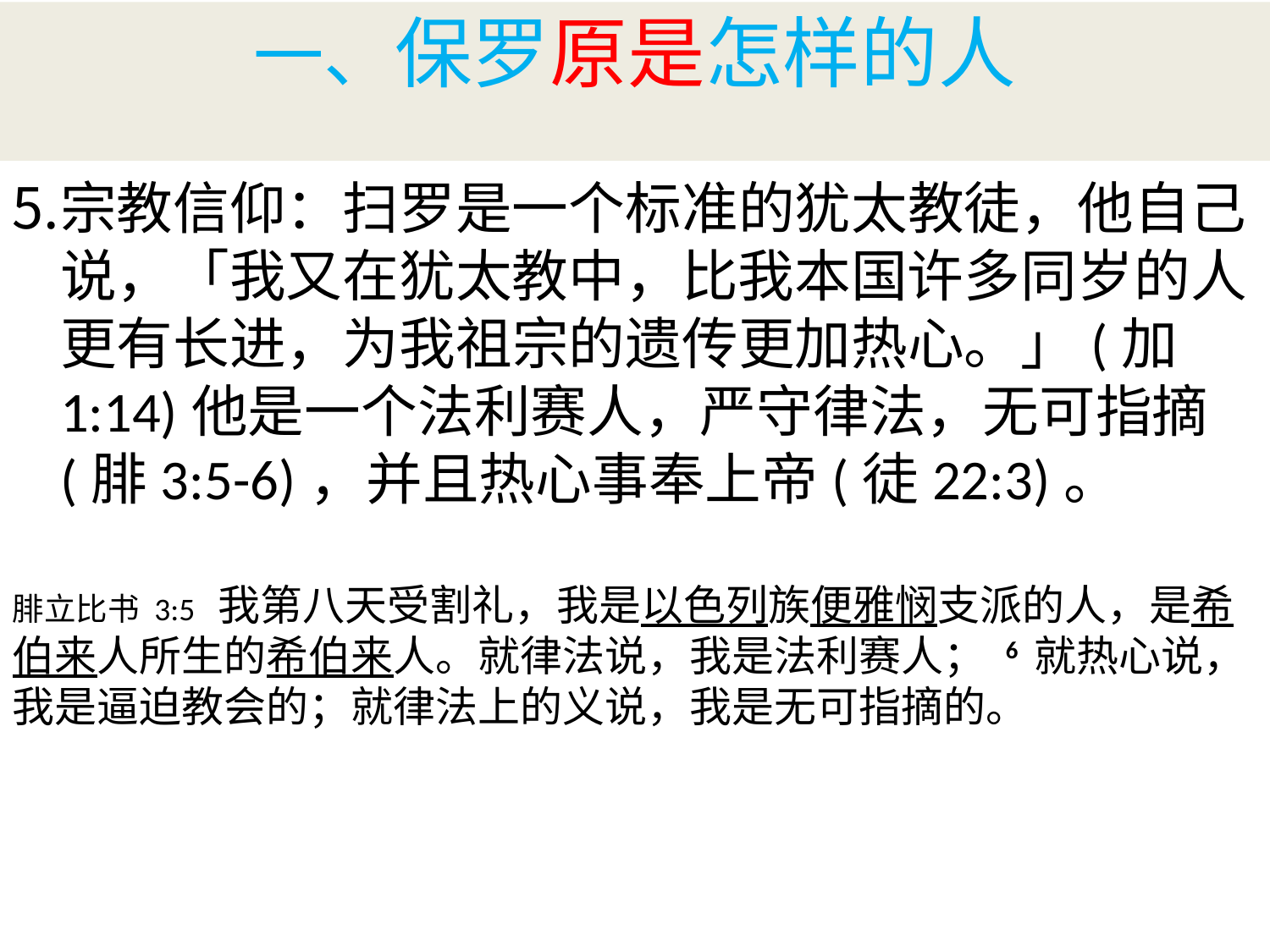

# 一、保罗原是怎样的人
宗教信仰：扫罗是一个标准的犹太教徒，他自己说，「我又在犹太教中，比我本国许多同岁的人更有长进，为我祖宗的遗传更加热心。」(加1:14)他是一个法利赛人，严守律法，无可指摘(腓3:5-6)，并且热心事奉上帝(徒22:3)。

腓立比书 3:5  我第八天受割礼，我是以色列族便雅悯支派的人，是希伯来人所生的希伯来人。就律法说，我是法利赛人； 6 就热心说，我是逼迫教会的；就律法上的义说，我是无可指摘的。